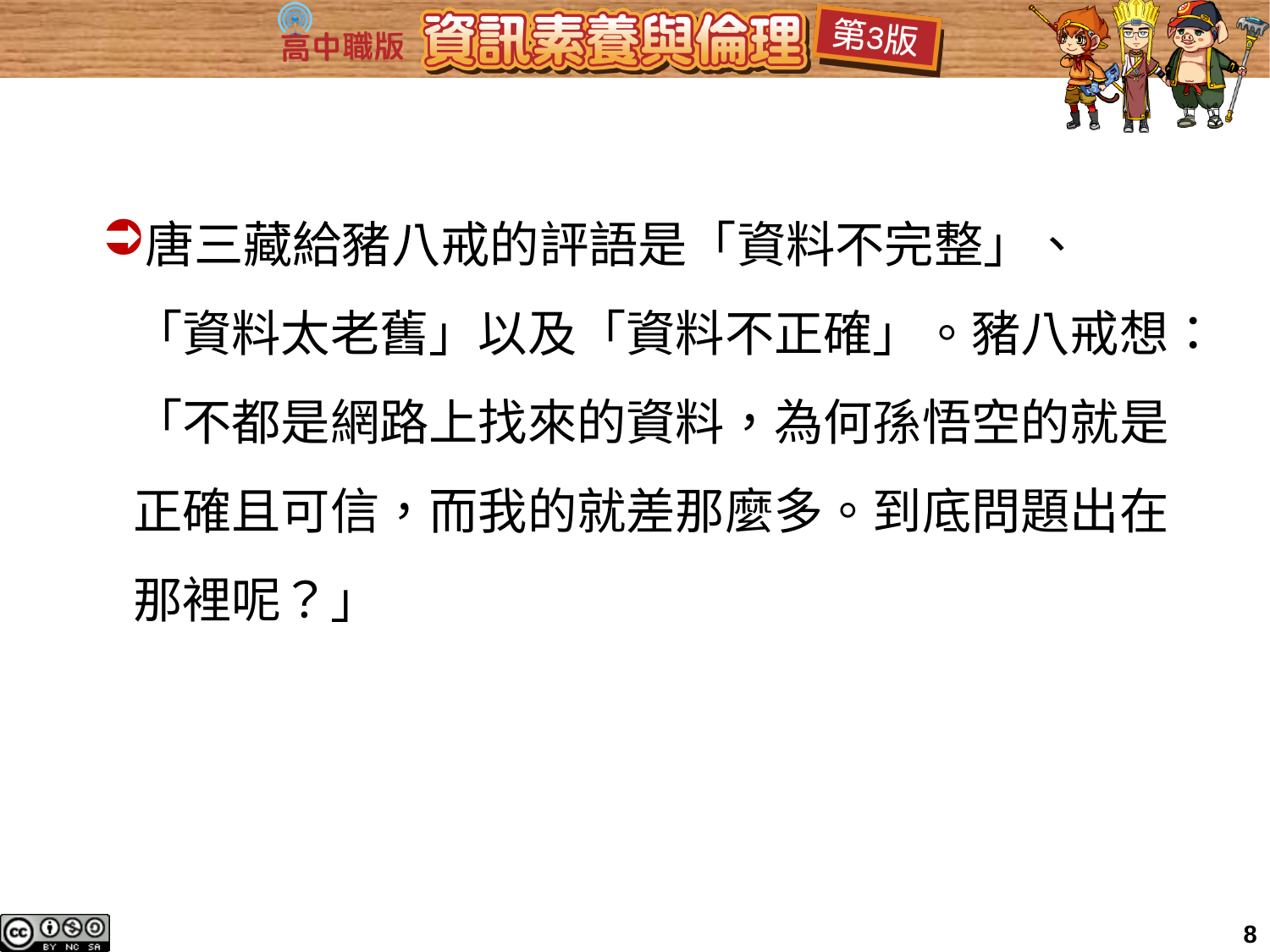

唐三藏給豬八戒的評語是「資料不完整」、「資料太老舊」以及「資料不正確」。豬八戒想：「不都是網路上找來的資料，為何孫悟空的就是正確且可信，而我的就差那麼多。到底問題出在那裡呢？」
8